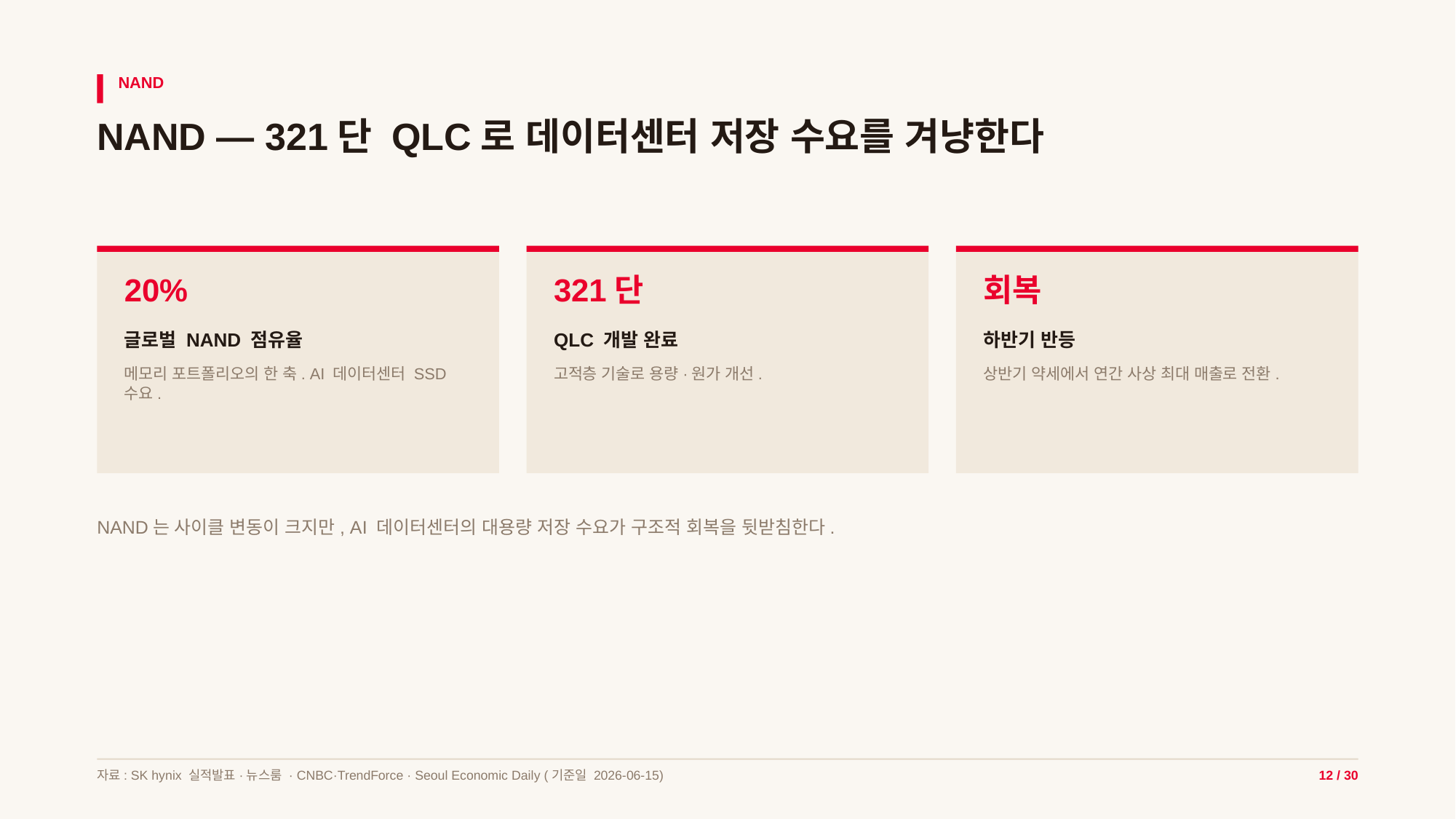

NAND

NAND — 321단 QLC로 데이터센터 저장 수요를 겨냥한다

20%
321단
회복
글로벌 NAND 점유율
QLC 개발 완료
하반기 반등
메모리 포트폴리오의 한 축. AI 데이터센터 SSD 수요.
고적층 기술로 용량·원가 개선.
상반기 약세에서 연간 사상 최대 매출로 전환.
NAND는 사이클 변동이 크지만, AI 데이터센터의 대용량 저장 수요가 구조적 회복을 뒷받침한다.

자료: SK hynix 실적발표·뉴스룸 · CNBC·TrendForce · Seoul Economic Daily (기준일 2026-06-15)
12 / 30